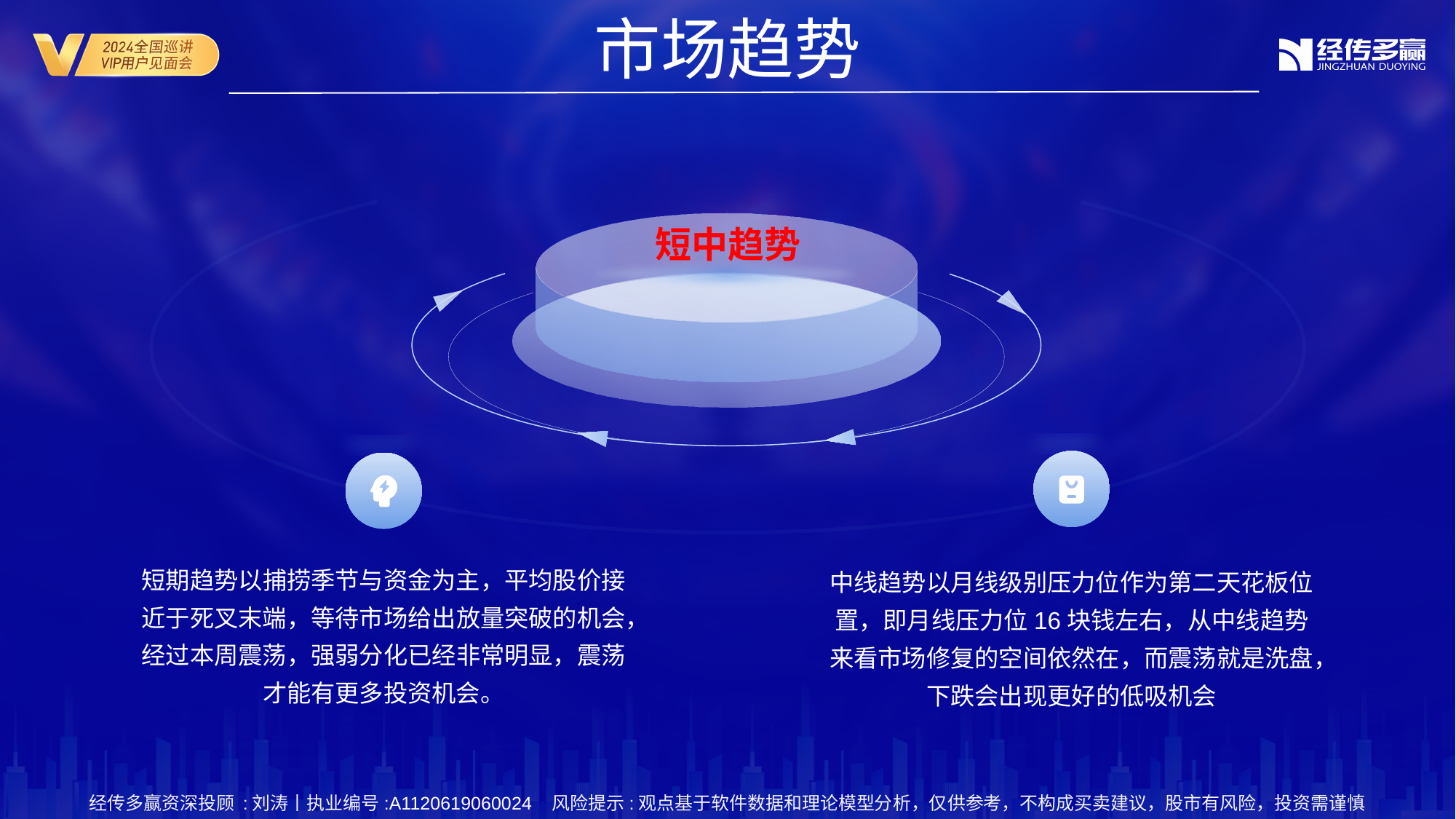

市场趋势
短中趋势

短期趋势以捕捞季节与资金为主，平均股价接近于死叉末端，等待市场给出放量突破的机会，经过本周震荡，强弱分化已经非常明显，震荡才能有更多投资机会。
中线趋势以月线级别压力位作为第二天花板位置，即月线压力位16块钱左右，从中线趋势来看市场修复的空间依然在，而震荡就是洗盘，下跌会出现更好的低吸机会